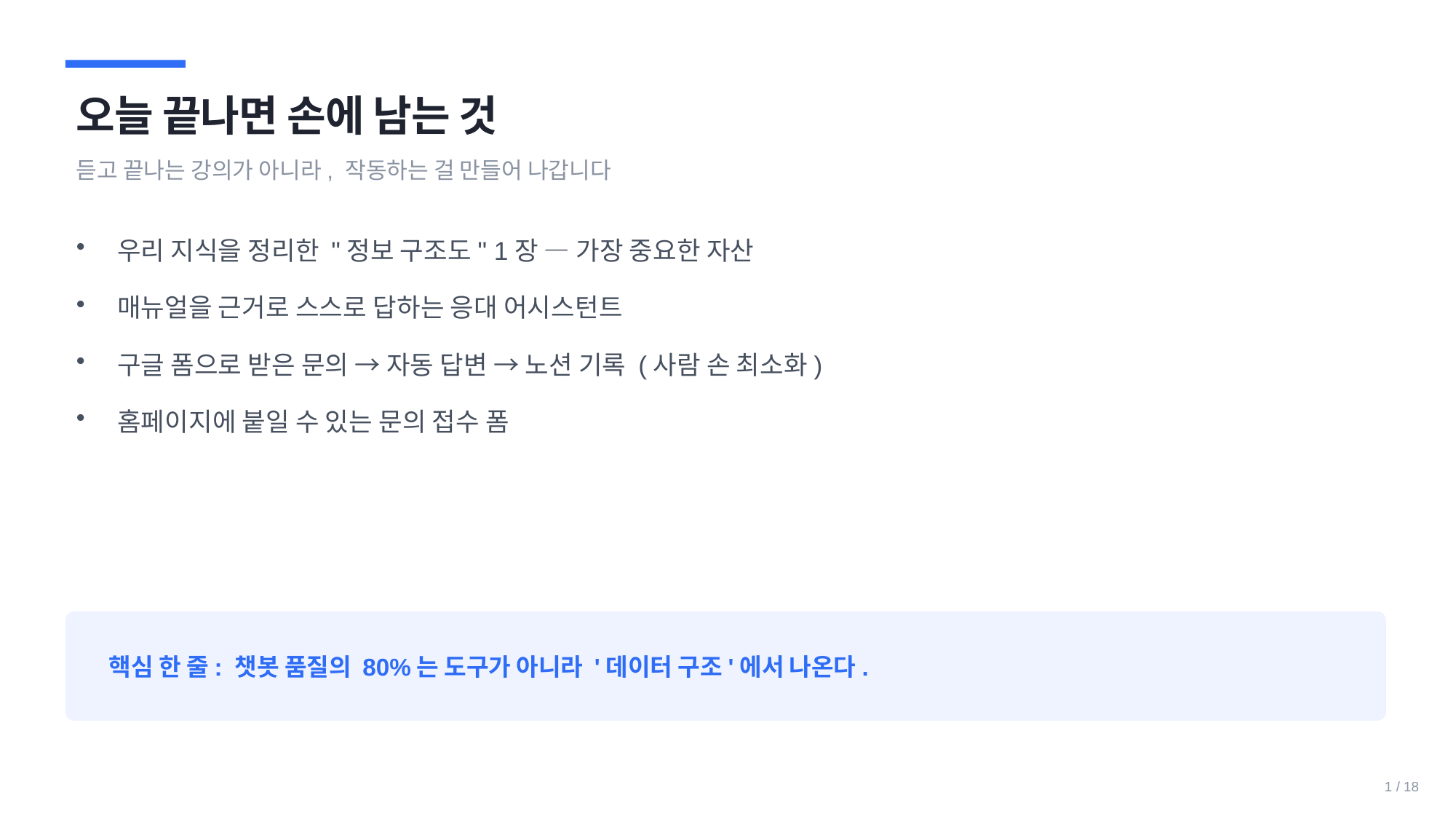

오늘 끝나면 손에 남는 것
듣고 끝나는 강의가 아니라, 작동하는 걸 만들어 나갑니다
우리 지식을 정리한 "정보 구조도" 1장 — 가장 중요한 자산
매뉴얼을 근거로 스스로 답하는 응대 어시스턴트
구글 폼으로 받은 문의 → 자동 답변 → 노션 기록 (사람 손 최소화)
홈페이지에 붙일 수 있는 문의 접수 폼

핵심 한 줄: 챗봇 품질의 80%는 도구가 아니라 '데이터 구조'에서 나온다.
1 / 18